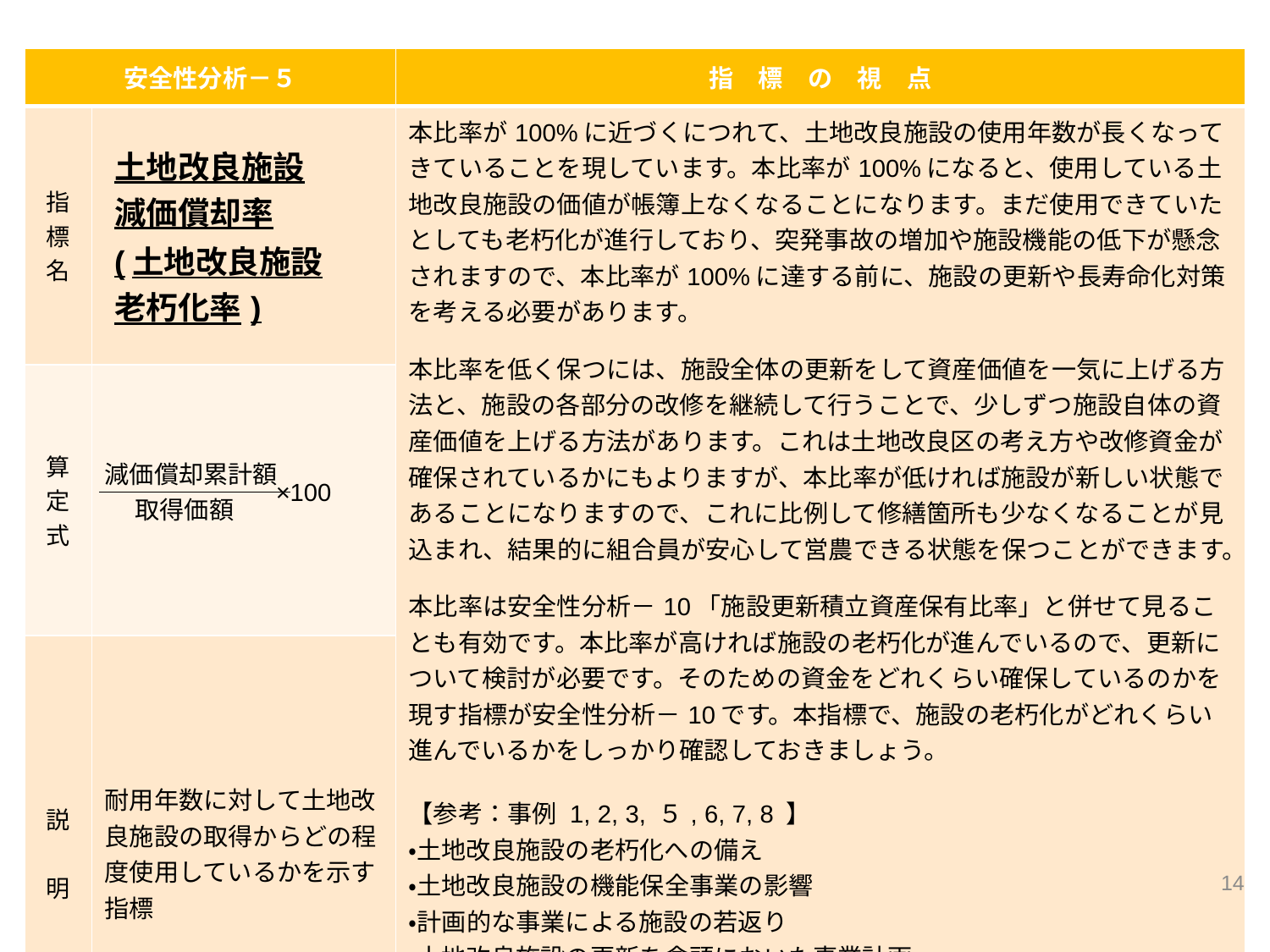

| 安全性分析－５ |  | 指　標　の　視　点 |
| --- | --- | --- |
| 指標名 | 土地改良施設 減価償却率 (土地改良施設 老朽化率) | 本比率が100%に近づくにつれて、土地改良施設の使用年数が長くなってきていることを現しています。本比率が100%になると、使用している土地改良施設の価値が帳簿上なくなることになります。まだ使用できていたとしても老朽化が進行しており、突発事故の増加や施設機能の低下が懸念されますので、本比率が100%に達する前に、施設の更新や長寿命化対策を考える必要があります。 本比率を低く保つには、施設全体の更新をして資産価値を一気に上げる方法と、施設の各部分の改修を継続して行うことで、少しずつ施設自体の資産価値を上げる方法があります。これは土地改良区の考え方や改修資金が確保されているかにもよりますが、本比率が低ければ施設が新しい状態であることになりますので、これに比例して修繕箇所も少なくなることが見込まれ、結果的に組合員が安心して営農できる状態を保つことができます。 本比率は安全性分析－10「施設更新積立資産保有比率」と併せて見ることも有効です。本比率が高ければ施設の老朽化が進んでいるので、更新について検討が必要です。そのための資金をどれくらい確保しているのかを現す指標が安全性分析－10です。本指標で、施設の老朽化がどれくらい進んでいるかをしっかり確認しておきましょう。 【参考：事例 1, 2, 3, ５, 6, 7, 8 】 ・土地改良施設の老朽化への備え ・土地改良施設の機能保全事業の影響 ・計画的な事業による施設の若返り ・土地改良施設の更新を念頭においた事業計画 ・市町村と連携した事業形態 ※全ての事例に本比率の指標値有り |
| 算定式 | 減価償却累計額 　×100 　 取得価額 |  |
| 説　明 | 耐用年数に対して土地改良施設の取得からどの程度使用しているかを示す指標 |  |
14